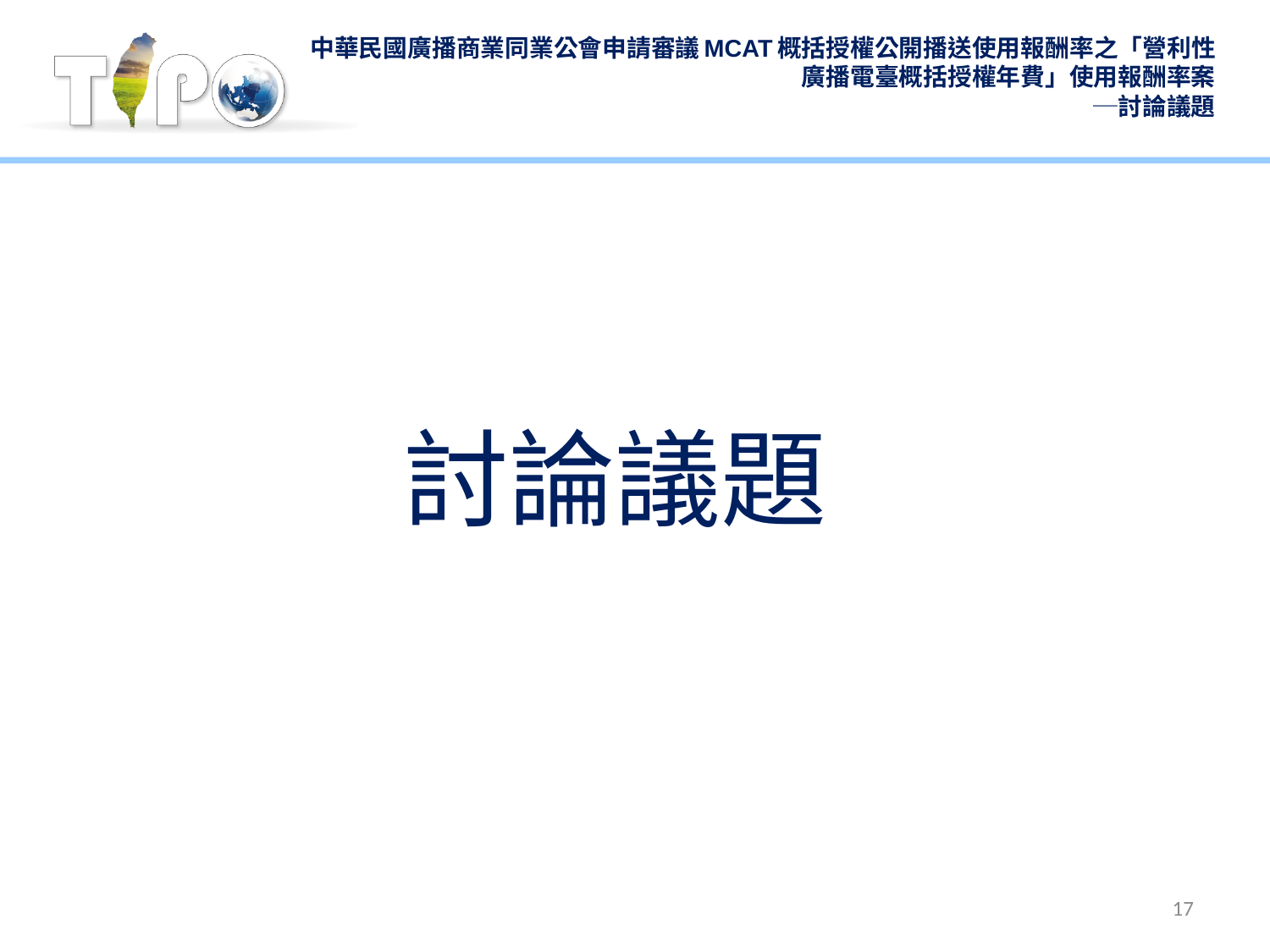

# 中華民國廣播商業同業公會申請審議MCAT概括授權公開播送使用報酬率之「營利性廣播電臺概括授權年費」使用報酬率案 ─討論議題
討論議題
17